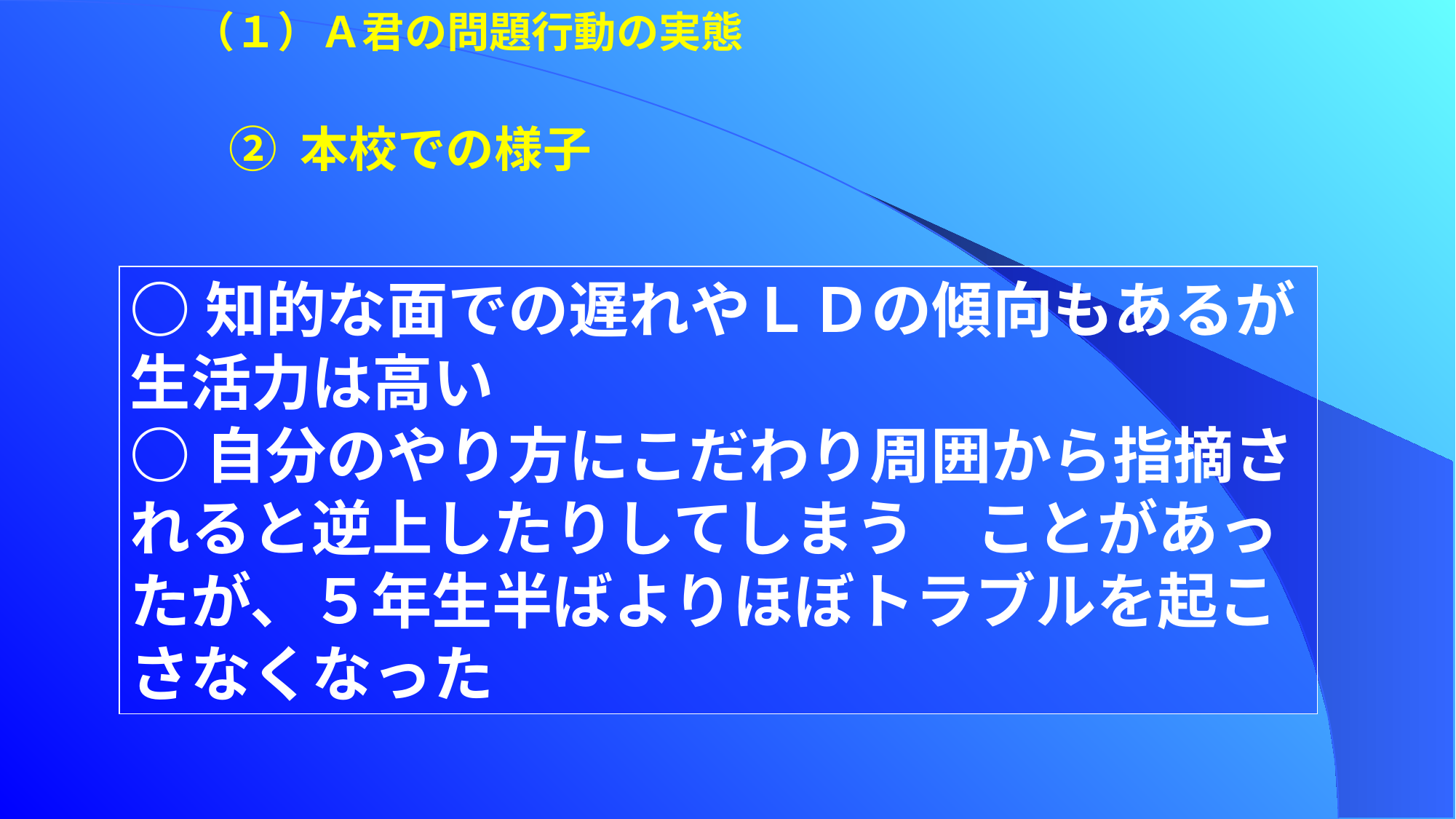

（１）Ａ君の問題行動の実態
② 本校での様子
○知的な面での遅れやＬＤの傾向もあるが生活力は高い
○自分のやり方にこだわり周囲から指摘されると逆上したりしてしまう　ことがあったが、５年生半ばよりほぼトラブルを起こさなくなった